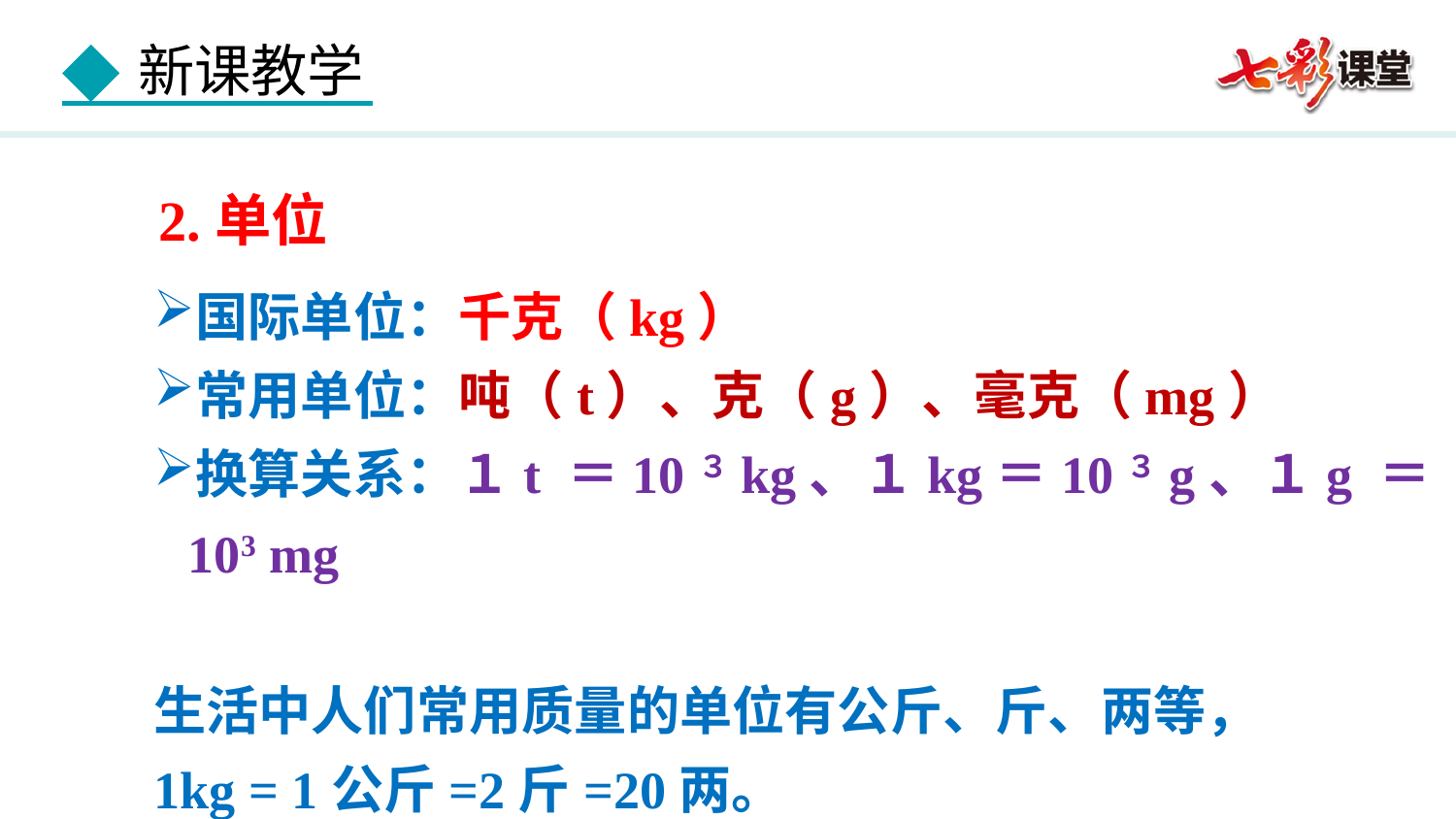

2.单位
国际单位：千克（kg）
常用单位：吨（t）、克（g）、毫克（mg）
换算关系：１t ＝10３kg、１kg＝10３g、１g ＝ 103 mg

生活中人们常用质量的单位有公斤、斤、两等，
1kg = 1公斤=2斤=20两。